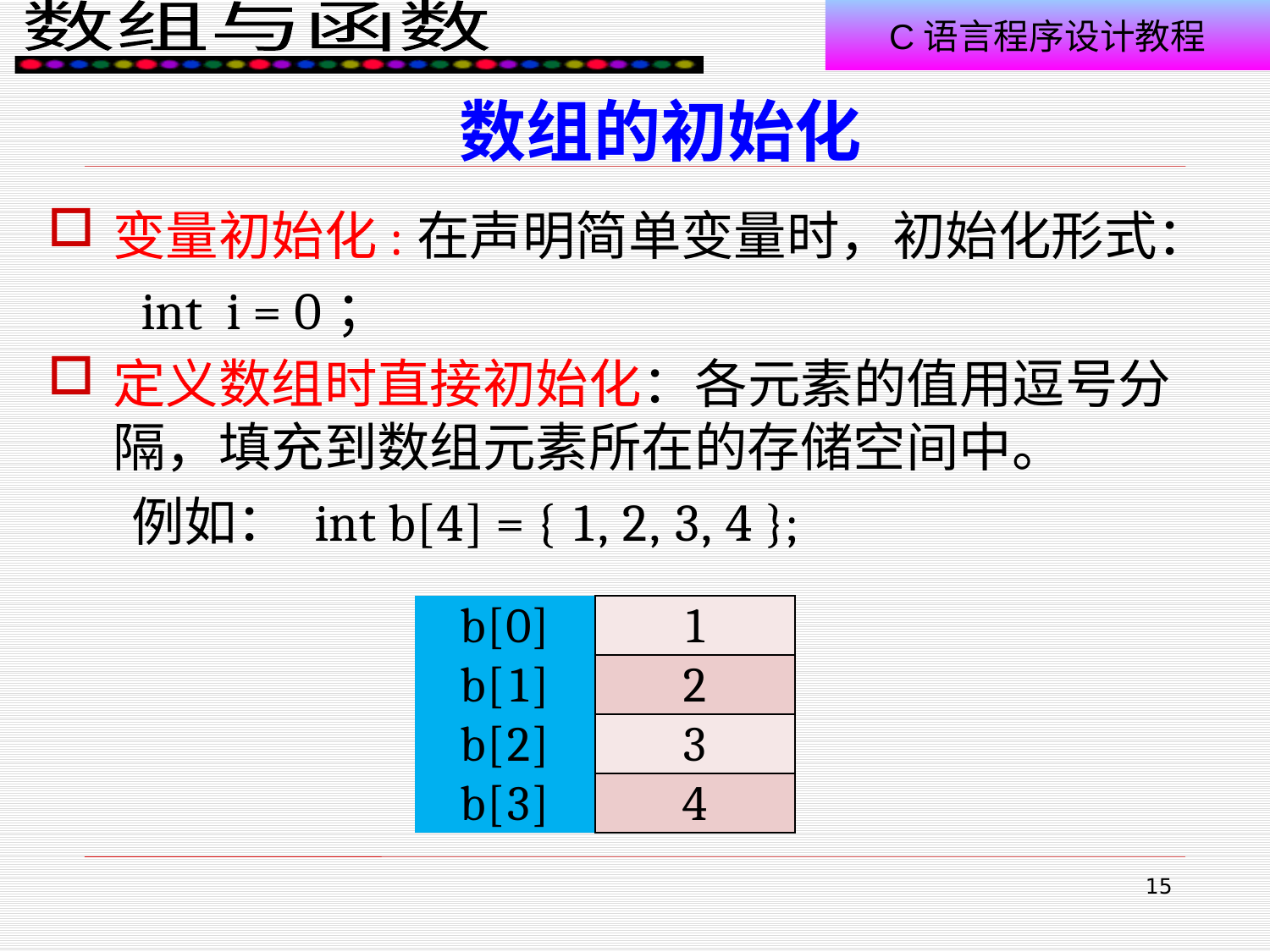

# 数组的初始化
变量初始化:在声明简单变量时，初始化形式：
        int  i = 0；
定义数组时直接初始化：各元素的值用逗号分隔，填充到数组元素所在的存储空间中。
      例如： int b[4] = { 1, 2, 3, 4 };
| b[0] | 1 |
| --- | --- |
| b[1] | 2 |
| b[2] | 3 |
| b[3] | 4 |
15